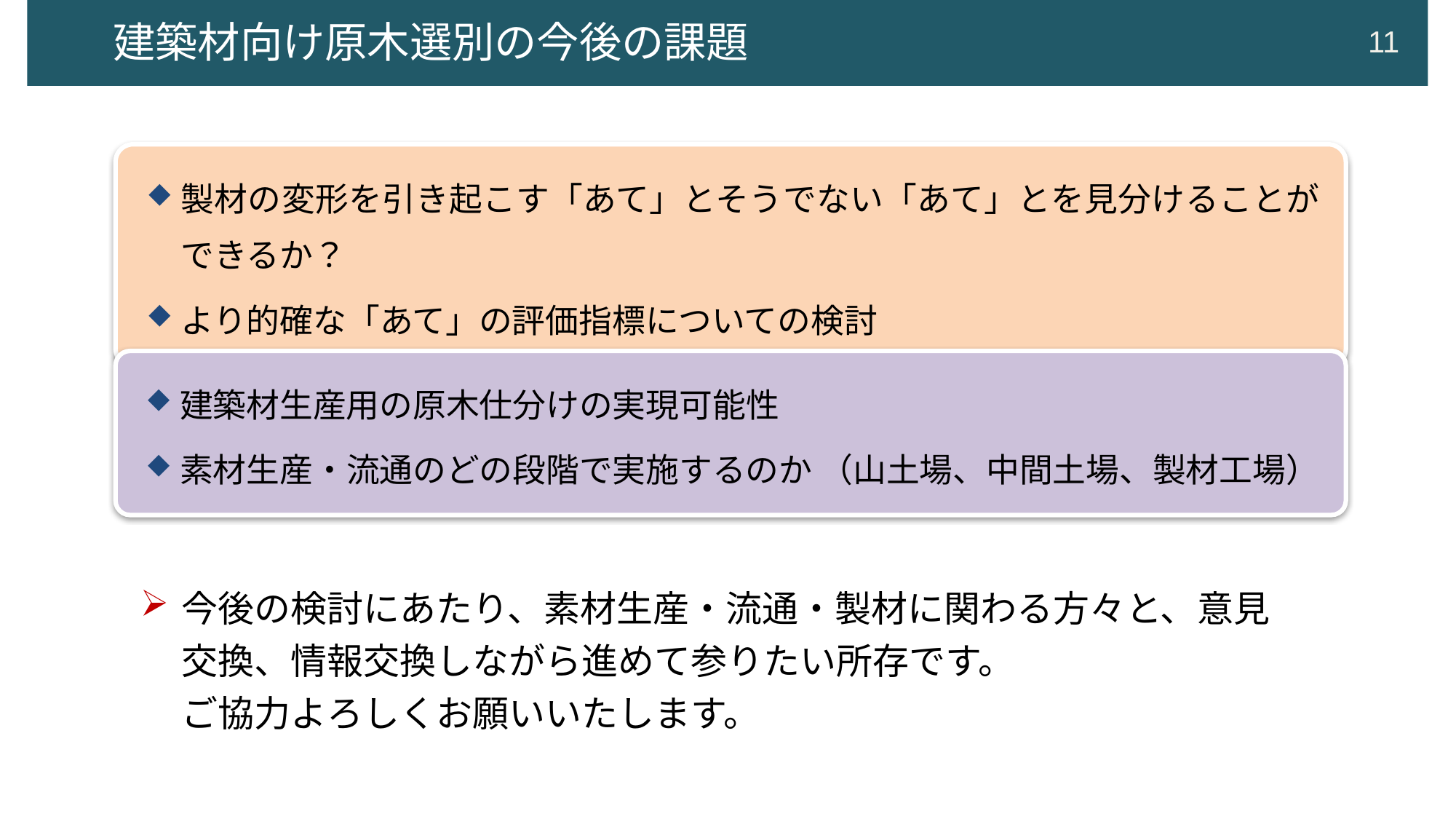

建築材向け原木選別の今後の課題
11
製材の変形を引き起こす「あて」とそうでない「あて」とを見分けることができるか？
より的確な「あて」の評価指標についての検討
建築材生産用の原木仕分けの実現可能性
素材生産・流通のどの段階で実施するのか （山土場、中間土場、製材工場）
今後の検討にあたり、素材生産・流通・製材に関わる方々と、意見交換、情報交換しながら進めて参りたい所存です。
ご協力よろしくお願いいたします。